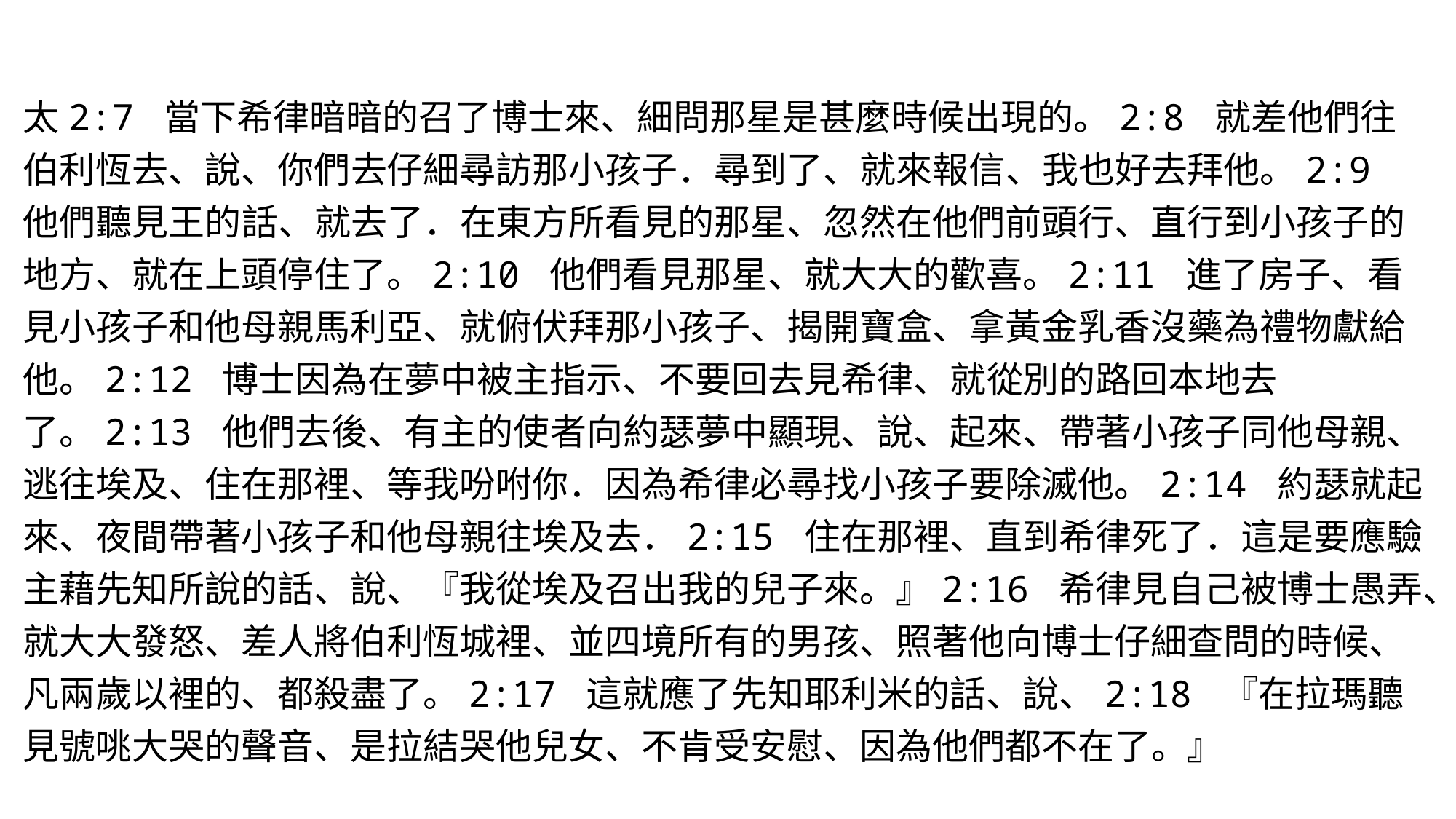

#
太2:7 當下希律暗暗的召了博士來、細問那星是甚麼時候出現的。2:8 就差他們往伯利恆去、說、你們去仔細尋訪那小孩子．尋到了、就來報信、我也好去拜他。2:9 他們聽見王的話、就去了．在東方所看見的那星、忽然在他們前頭行、直行到小孩子的地方、就在上頭停住了。2:10 他們看見那星、就大大的歡喜。2:11 進了房子、看見小孩子和他母親馬利亞、就俯伏拜那小孩子、揭開寶盒、拿黃金乳香沒藥為禮物獻給他。2:12 博士因為在夢中被主指示、不要回去見希律、就從別的路回本地去了。2:13 他們去後、有主的使者向約瑟夢中顯現、說、起來、帶著小孩子同他母親、逃往埃及、住在那裡、等我吩咐你．因為希律必尋找小孩子要除滅他。2:14 約瑟就起來、夜間帶著小孩子和他母親往埃及去．2:15 住在那裡、直到希律死了．這是要應驗主藉先知所說的話、說、『我從埃及召出我的兒子來。』2:16 希律見自己被博士愚弄、就大大發怒、差人將伯利恆城裡、並四境所有的男孩、照著他向博士仔細查問的時候、凡兩歲以裡的、都殺盡了。2:17 這就應了先知耶利米的話、說、2:18 『在拉瑪聽見號咷大哭的聲音、是拉結哭他兒女、不肯受安慰、因為他們都不在了。』